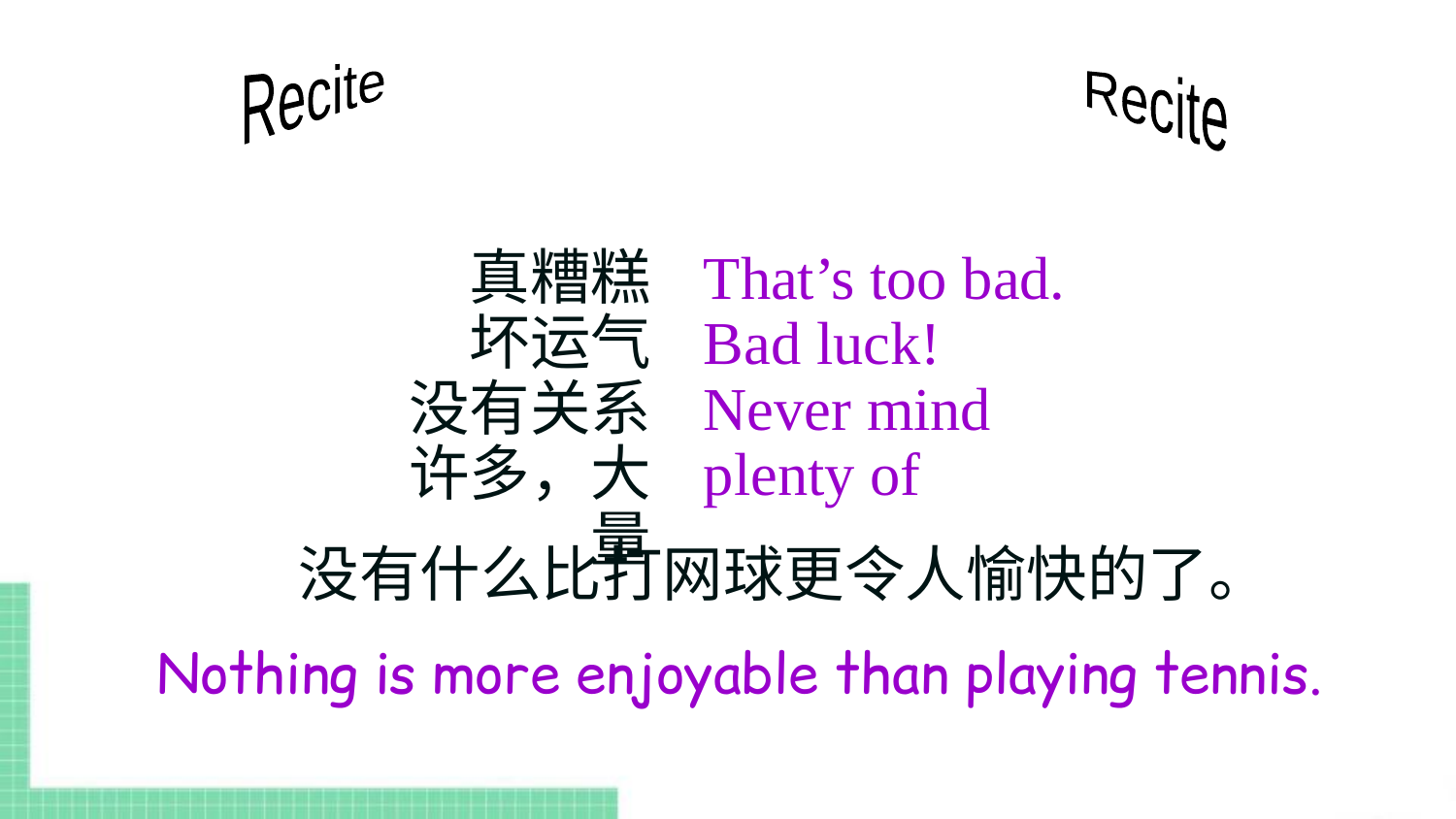

Recite
Recite
真糟糕
坏运气
没有关系
许多，大量
That’s too bad.
Bad luck!
Never mind
plenty of
没有什么比打网球更令人愉快的了。
Nothing is more enjoyable than playing tennis.